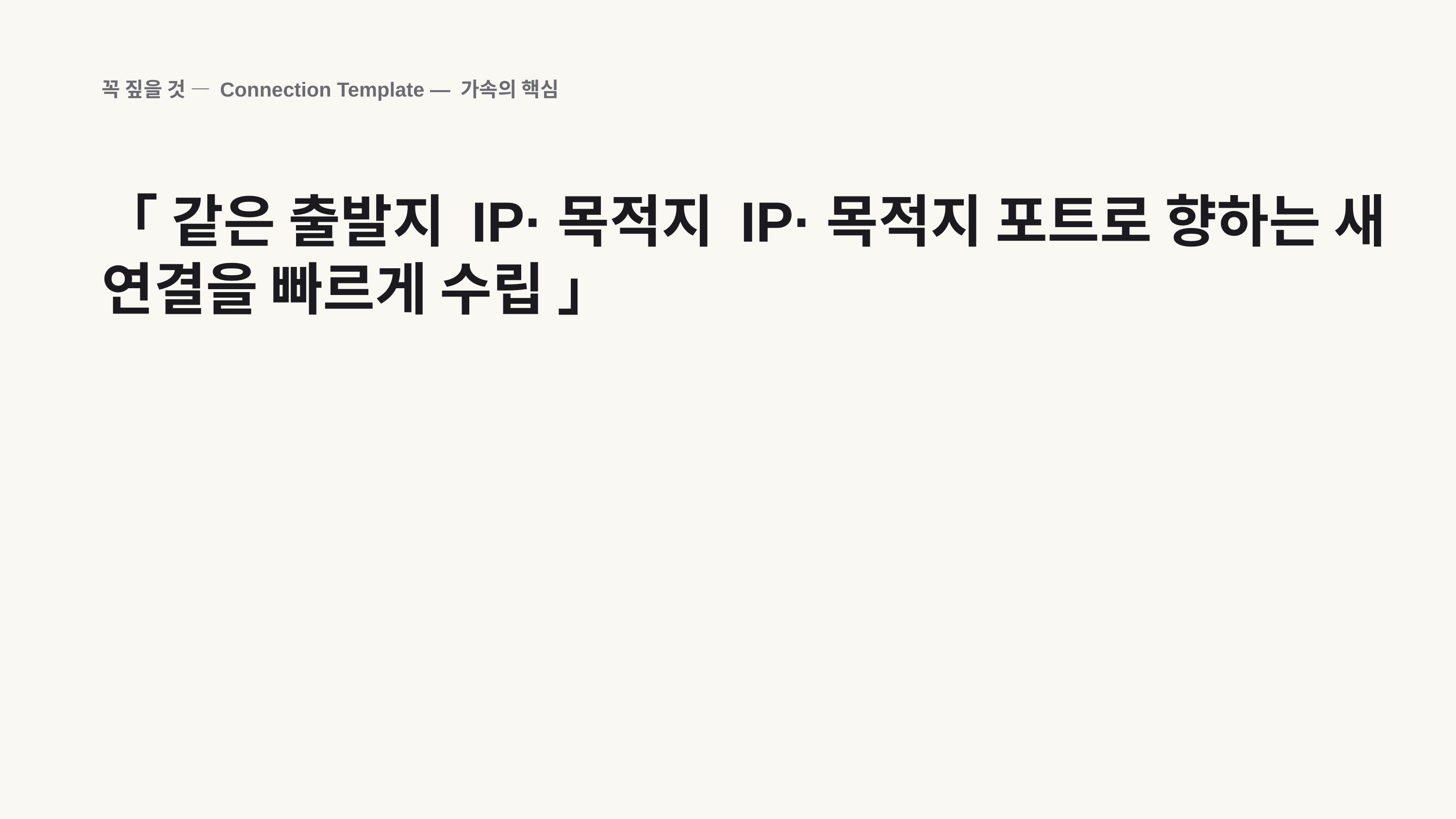

꼭 짚을 것 — Connection Template — 가속의 핵심
「 같은 출발지 IP·목적지 IP·목적지 포트로 향하는 새 연결을 빠르게 수립 」